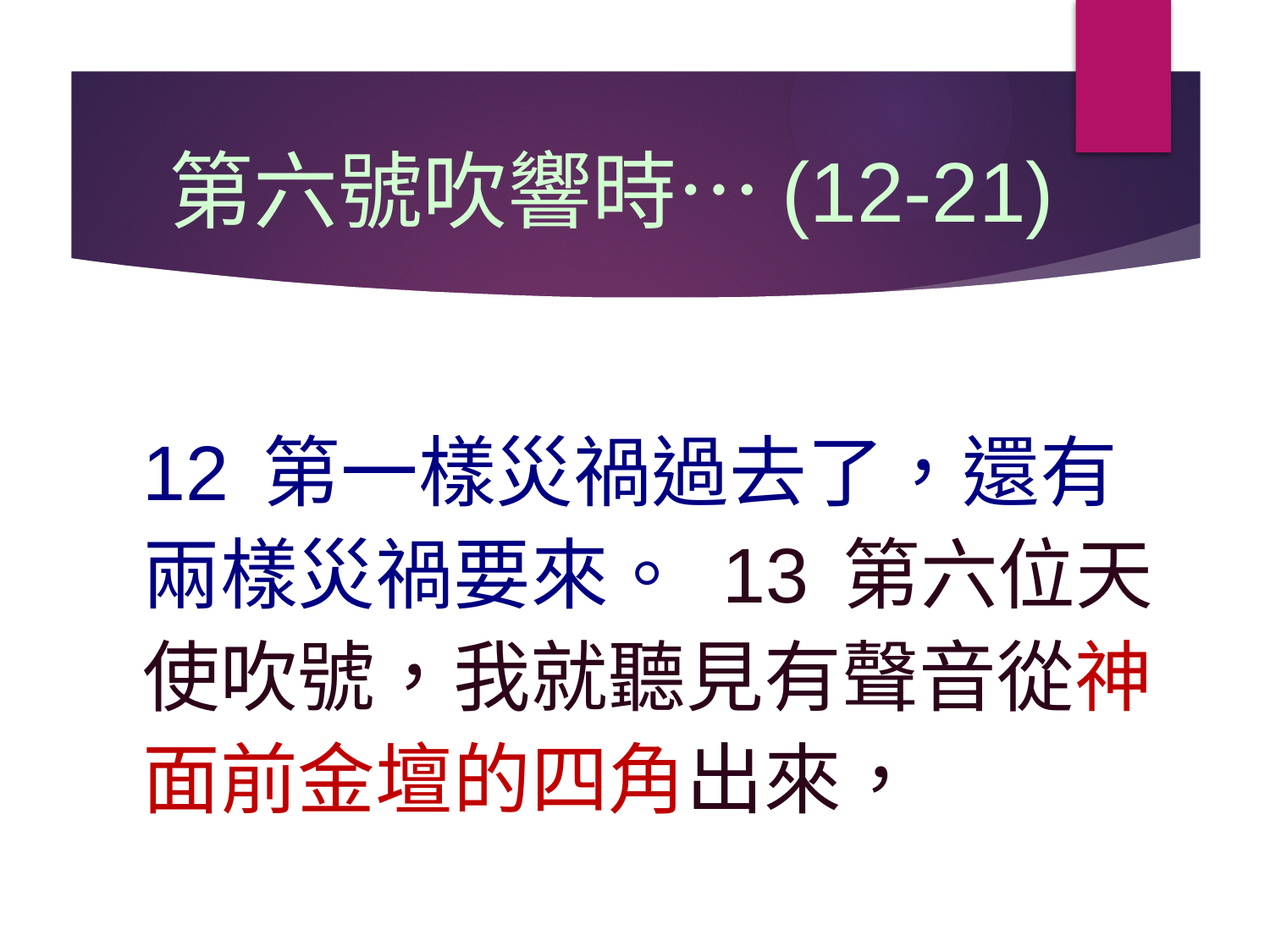

# 第六號吹響時…(12-21)
12 第一樣災禍過去了，還有兩樣災禍要來。 13 第六位天使吹號，我就聽見有聲音從神面前金壇的四角出來，